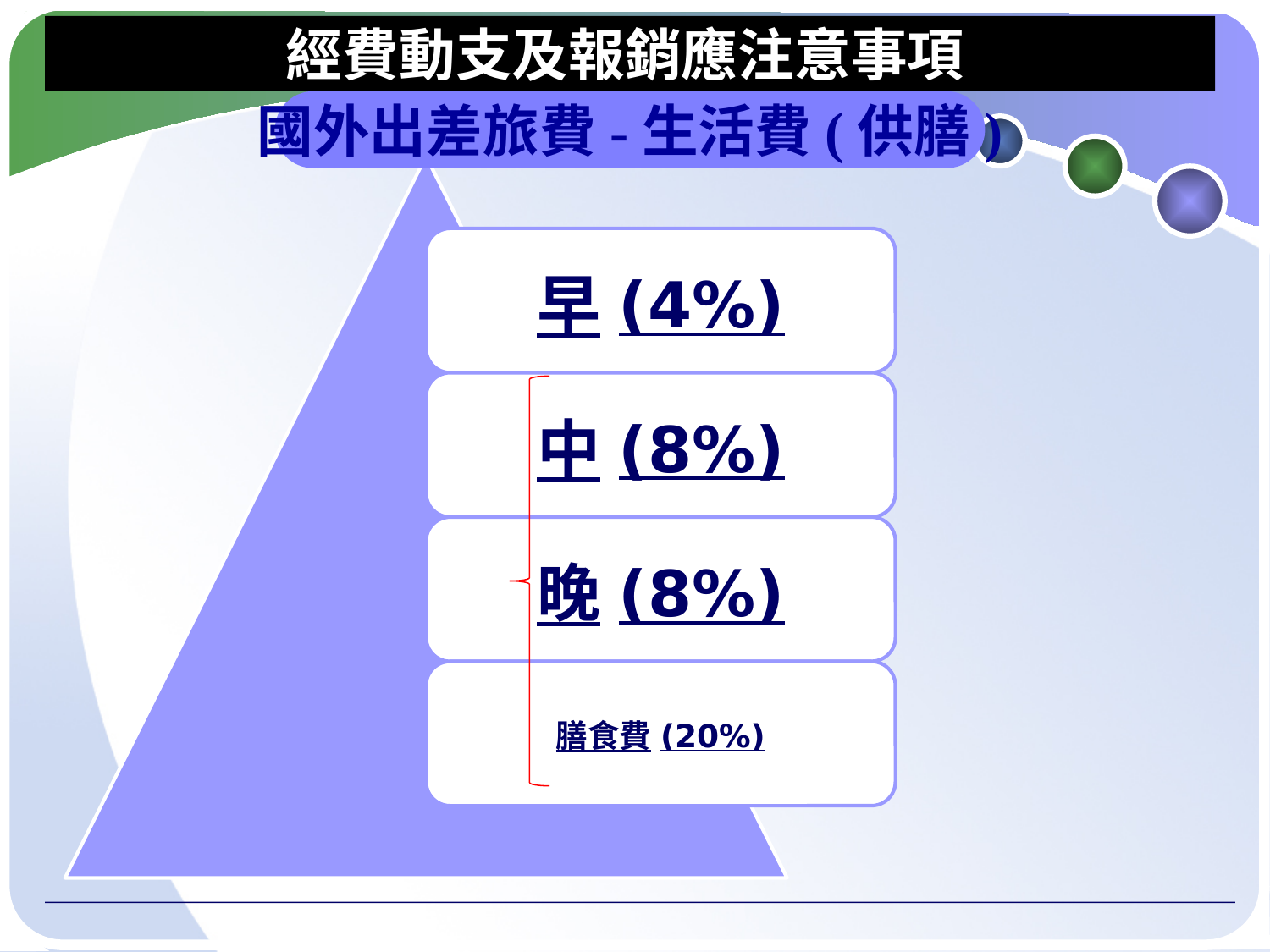

#
經費動支及報銷應注意事項
國外出差旅費-生活費(供膳)
早(4%)
中(8%)
晚(8%)
膳食費(20%)